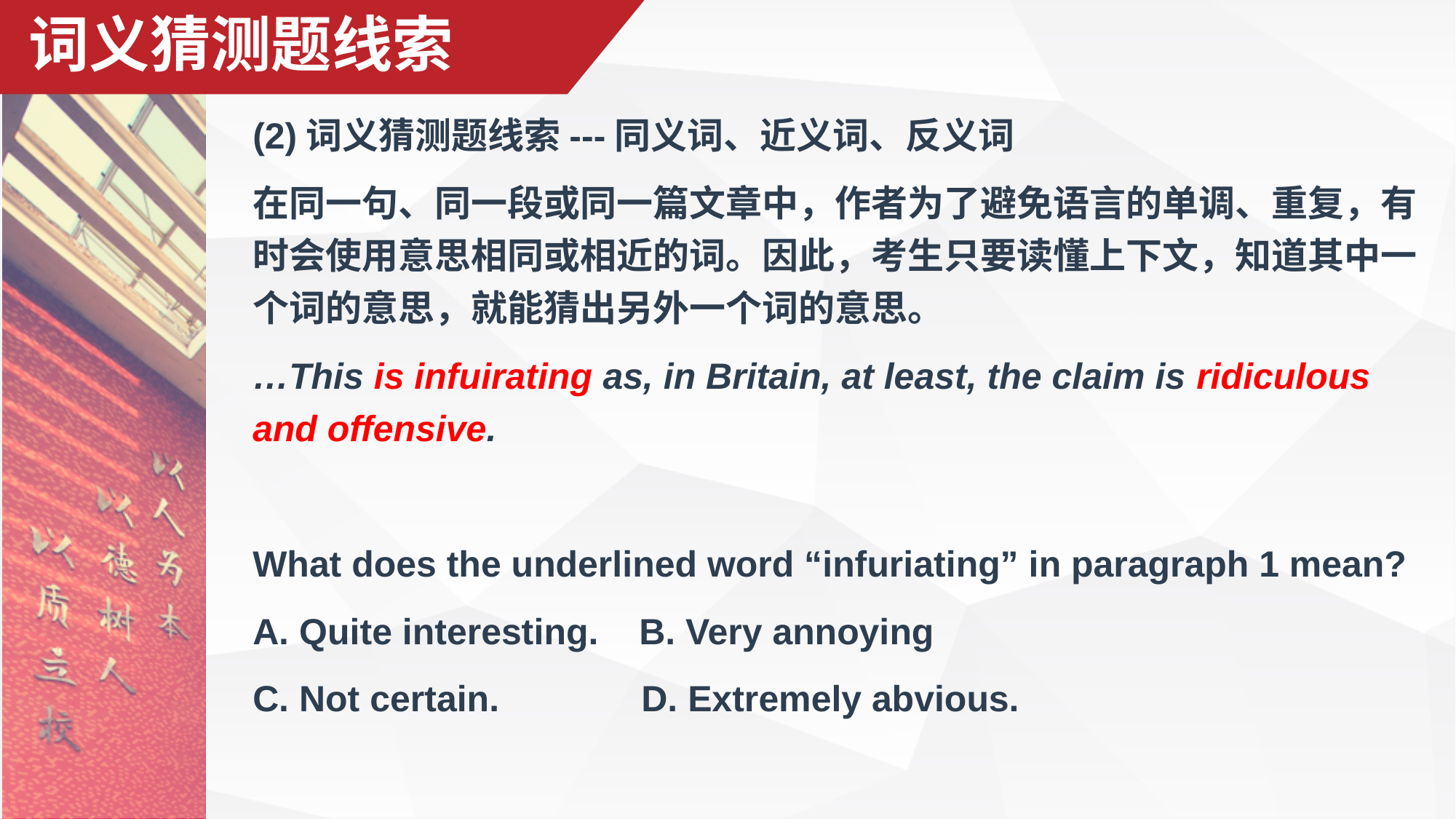

# 词义猜测题线索
(2)词义猜测题线索---同义词、近义词、反义词
在同一句、同一段或同一篇文章中，作者为了避免语言的单调、重复，有时会使用意思相同或相近的词。因此，考生只要读懂上下文，知道其中一个词的意思，就能猜出另外一个词的意思。
…This is infuirating as, in Britain, at least, the claim is ridiculous and offensive.

What does the underlined word “infuriating” in paragraph 1 mean?
A. Quite interesting.    B. Very annoying
C. Not certain.              D. Extremely abvious.